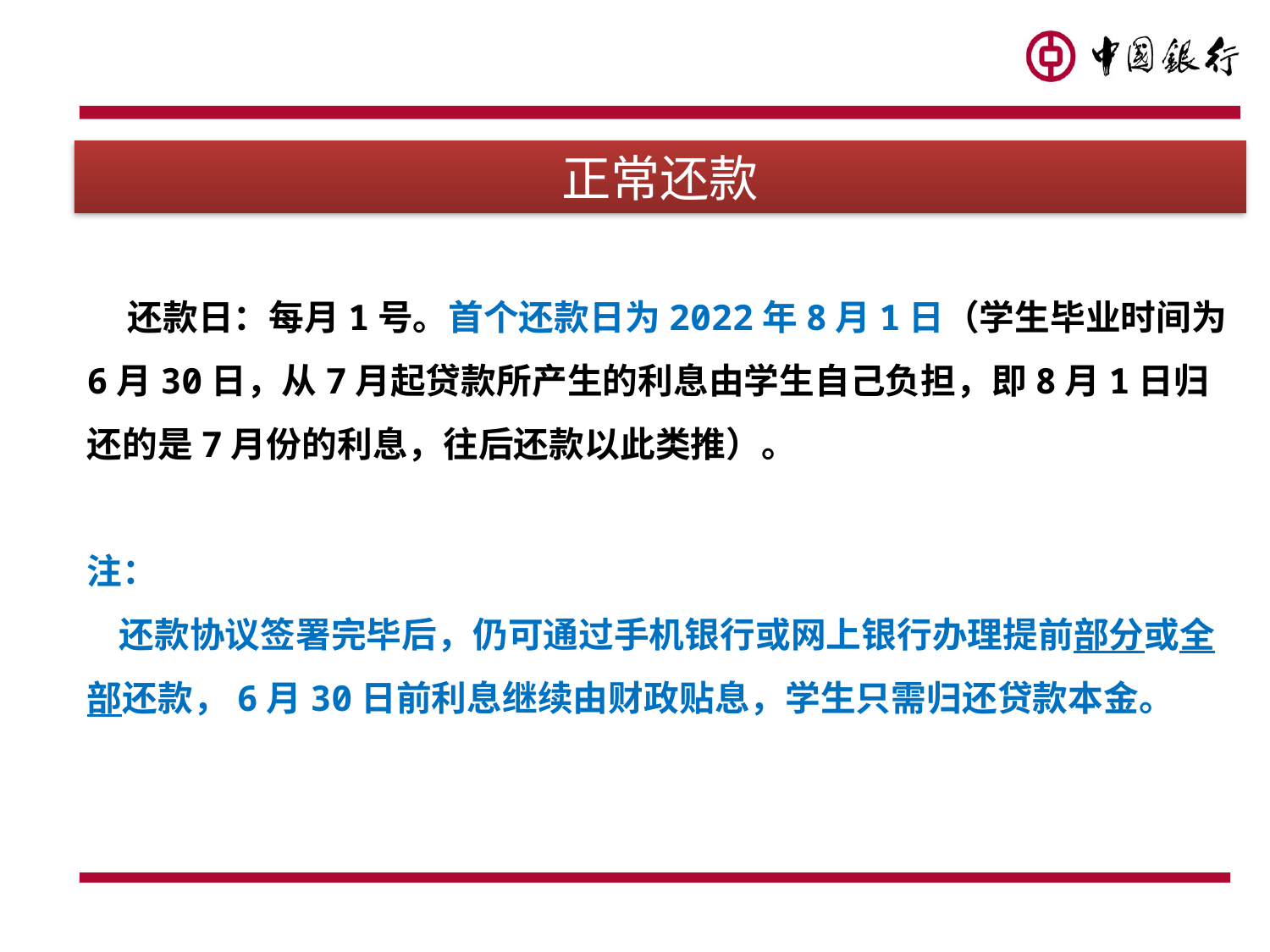

正常还款
# 还款日：每月1号。首个还款日为2022年8月1日（学生毕业时间为6月30日，从7月起贷款所产生的利息由学生自己负担，即8月1日归还的是7月份的利息，往后还款以此类推）。 注： 还款协议签署完毕后，仍可通过手机银行或网上银行办理提前部分或全部还款，6月30日前利息继续由财政贴息，学生只需归还贷款本金。